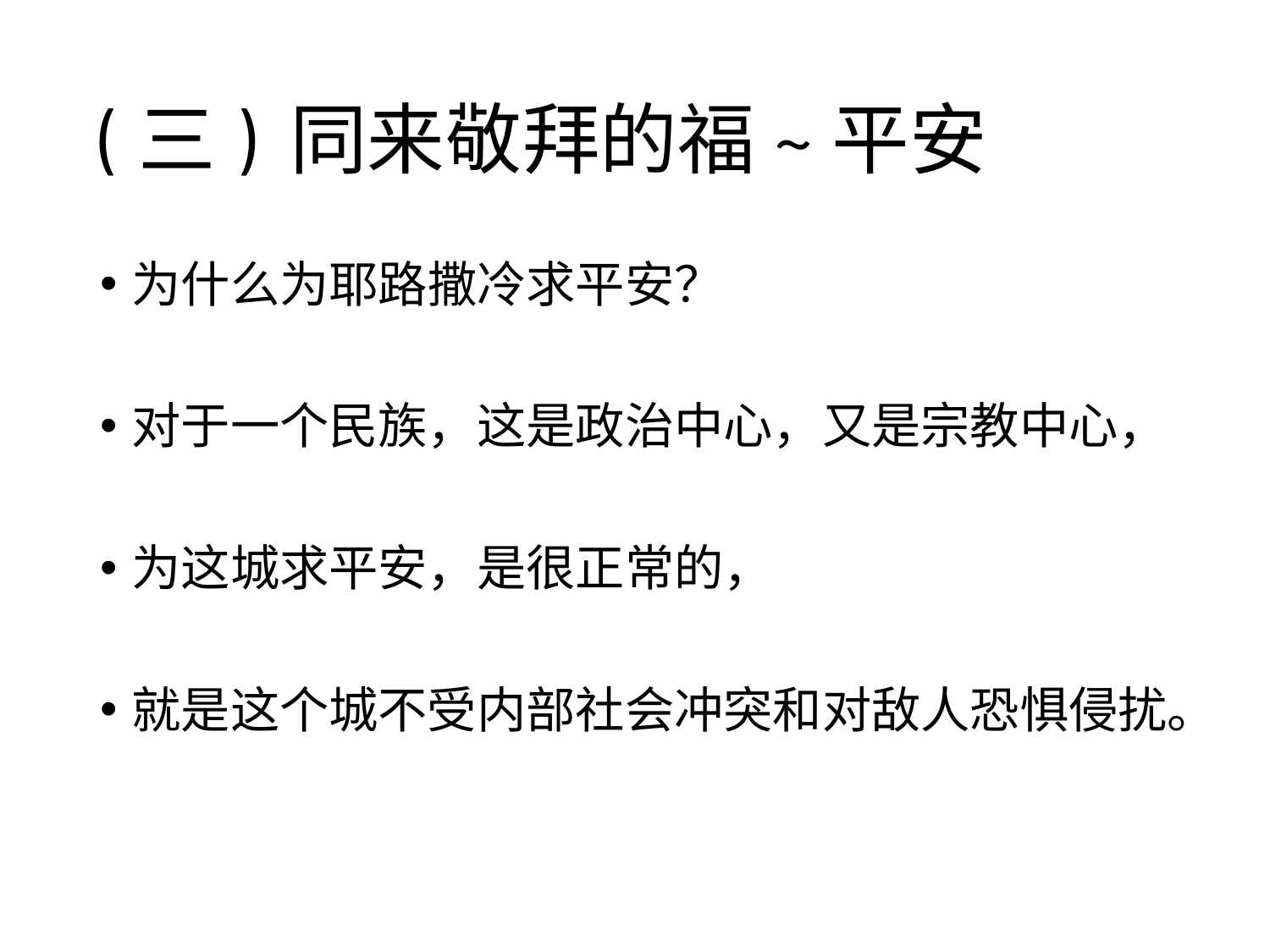

# (三) 同来敬拜的福~平安
为什么为耶路撒冷求平安？

对于一个民族，这是政治中心，又是宗教中心，

为这城求平安，是很正常的，

就是这个城不受内部社会冲突和对敌人恐惧侵扰。